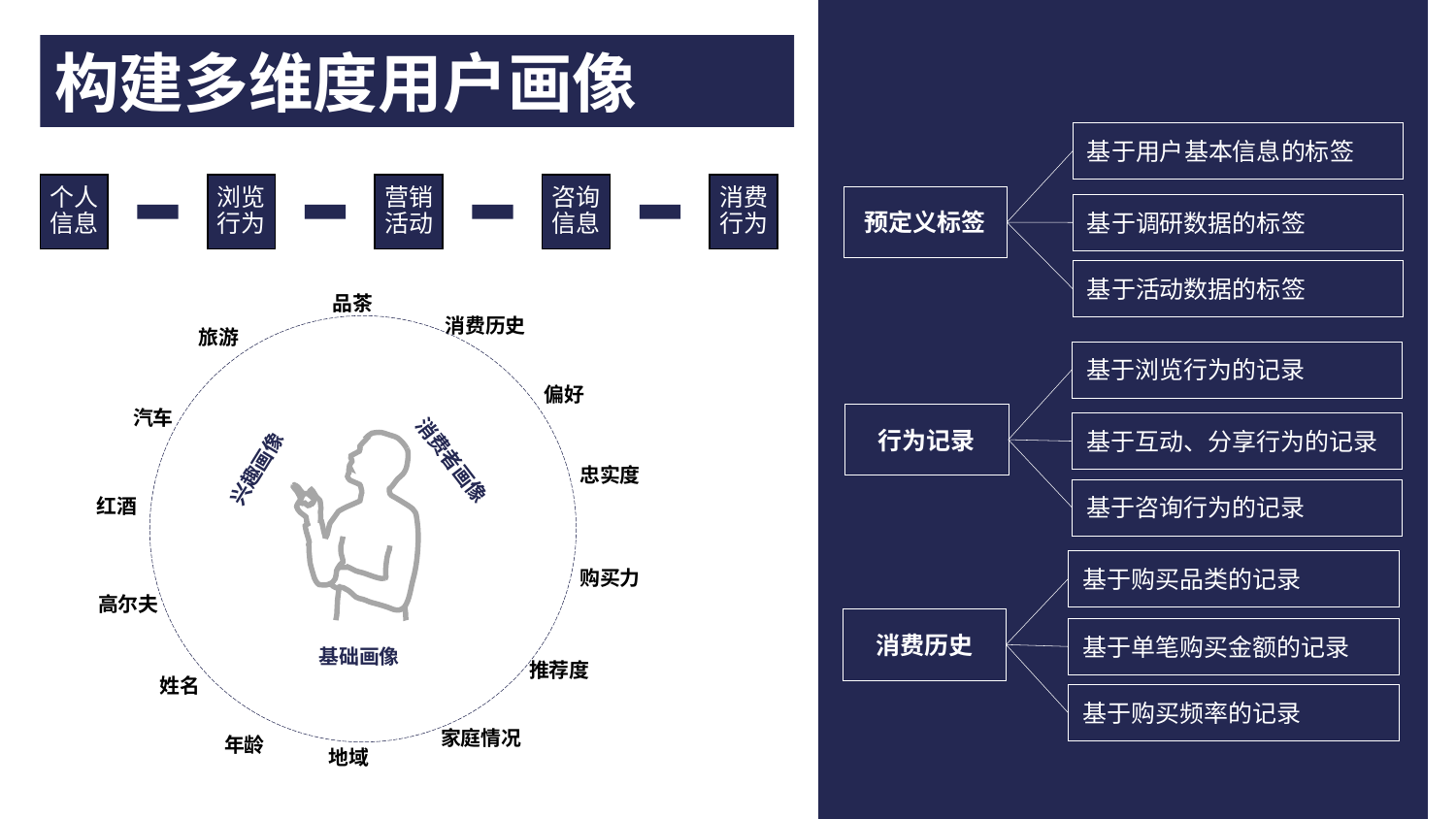

构建多维度用户画像
基于用户基本信息的标签
预定义标签
基于调研数据的标签
基于活动数据的标签
基于浏览行为的记录
行为记录
基于互动、分享行为的记录
基于咨询行为的记录
基于购买品类的记录
消费历史
基于单笔购买金额的记录
基于购买频率的记录
个人信息
浏览行为
营销活动
咨询信息
消费行为

品茶
消费历史

旅游
偏好
汽车

消费者画像
兴趣画像
忠实度
红酒
购买力
高尔夫
基础画像
推荐度
姓名
家庭情况
年龄
地域